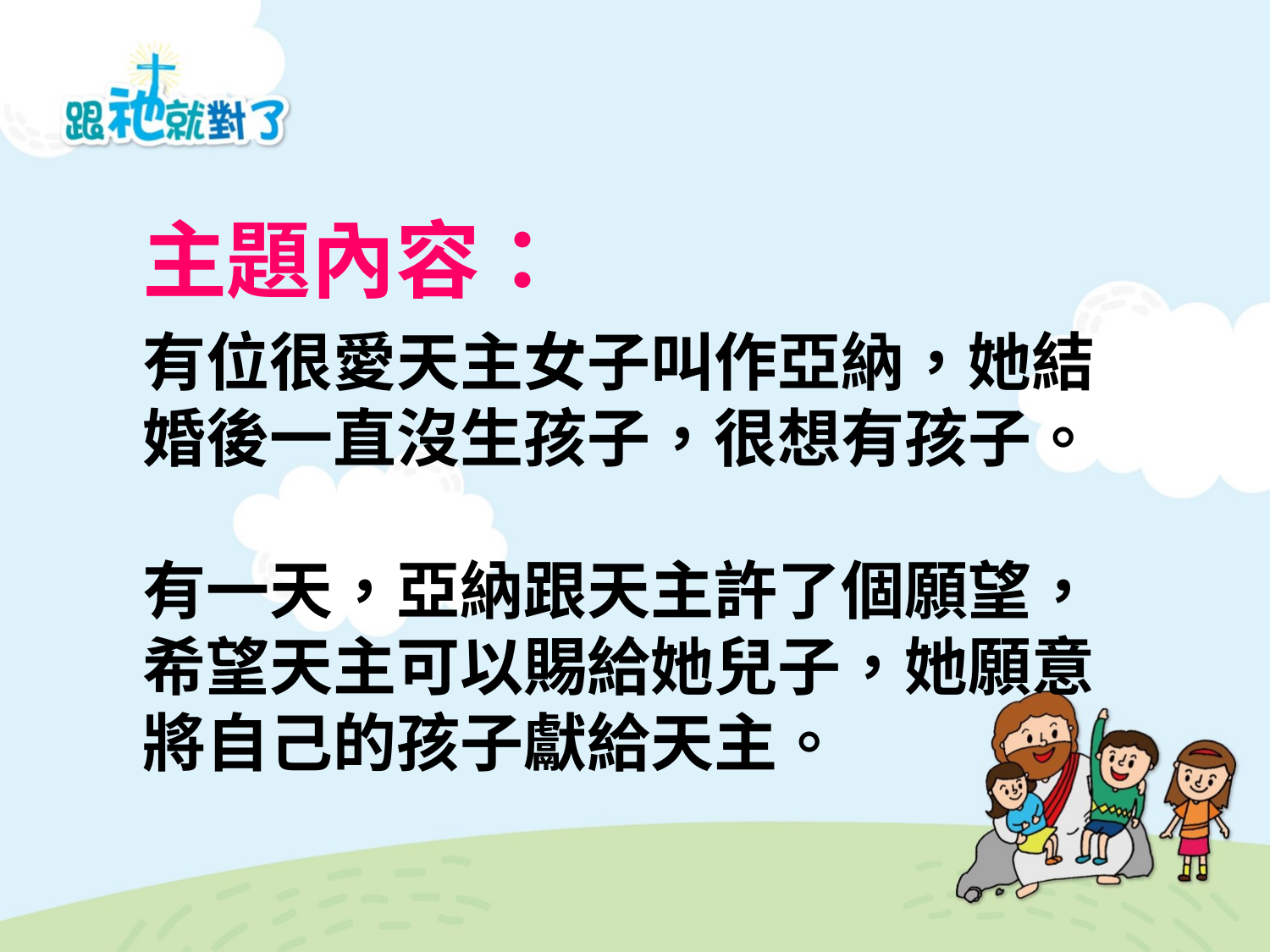

主題內容：
有位很愛天主女子叫作亞納，她結婚後一直沒生孩子，很想有孩子。

有一天，亞納跟天主許了個願望，希望天主可以賜給她兒子，她願意將自己的孩子獻給天主。